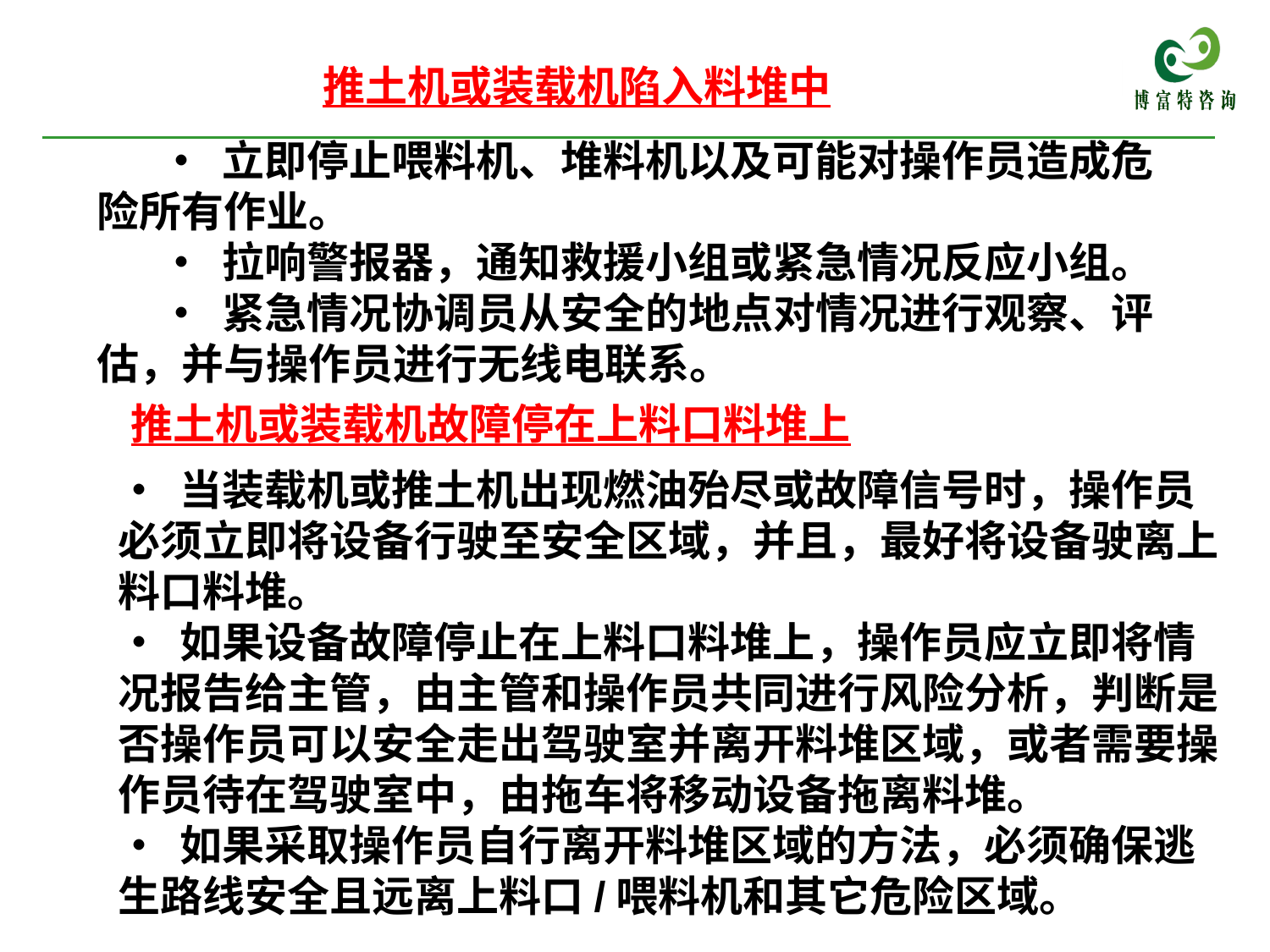

推土机或装载机陷入料堆中
• 立即停止喂料机、堆料机以及可能对操作员造成危险所有作业。
• 拉响警报器，通知救援小组或紧急情况反应小组。
• 紧急情况协调员从安全的地点对情况进行观察、评估，并与操作员进行无线电联系。
推土机或装载机故障停在上料口料堆上
• 当装载机或推土机出现燃油殆尽或故障信号时，操作员必须立即将设备行驶至安全区域，并且，最好将设备驶离上料口料堆。
• 如果设备故障停止在上料口料堆上，操作员应立即将情况报告给主管，由主管和操作员共同进行风险分析，判断是否操作员可以安全走出驾驶室并离开料堆区域，或者需要操作员待在驾驶室中，由拖车将移动设备拖离料堆。
• 如果采取操作员自行离开料堆区域的方法，必须确保逃生路线安全且远离上料口/喂料机和其它危险区域。